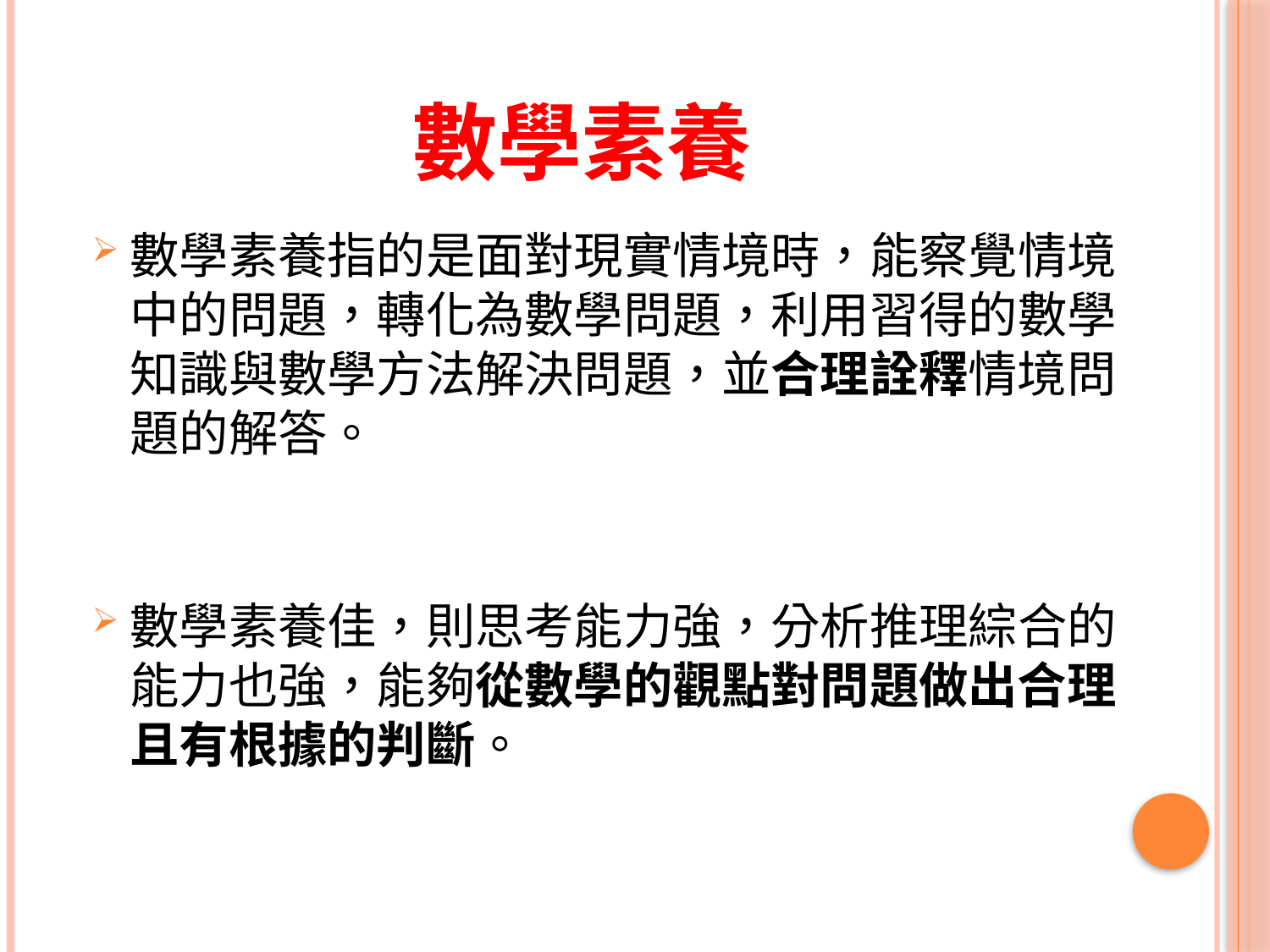

# 數學素養
數學素養指的是面對現實情境時，能察覺情境中的問題，轉化為數學問題，利用習得的數學知識與數學方法解決問題，並合理詮釋情境問題的解答。

數學素養佳，則思考能力強，分析推理綜合的能力也強，能夠從數學的觀點對問題做出合理且有根據的判斷。